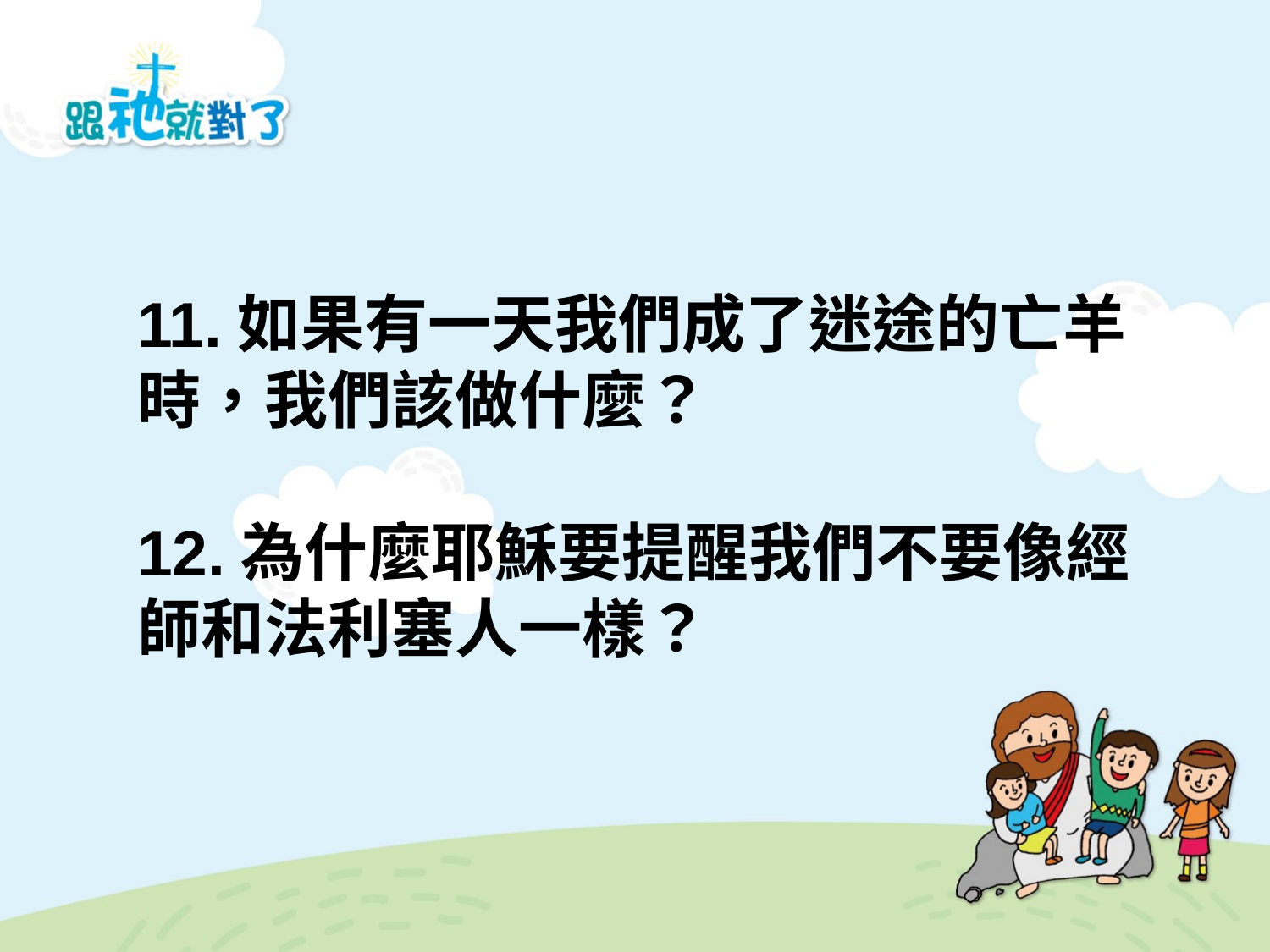

11.如果有一天我們成了迷途的亡羊時，我們該做什麼？

12.為什麼耶穌要提醒我們不要像經師和法利塞人一樣？